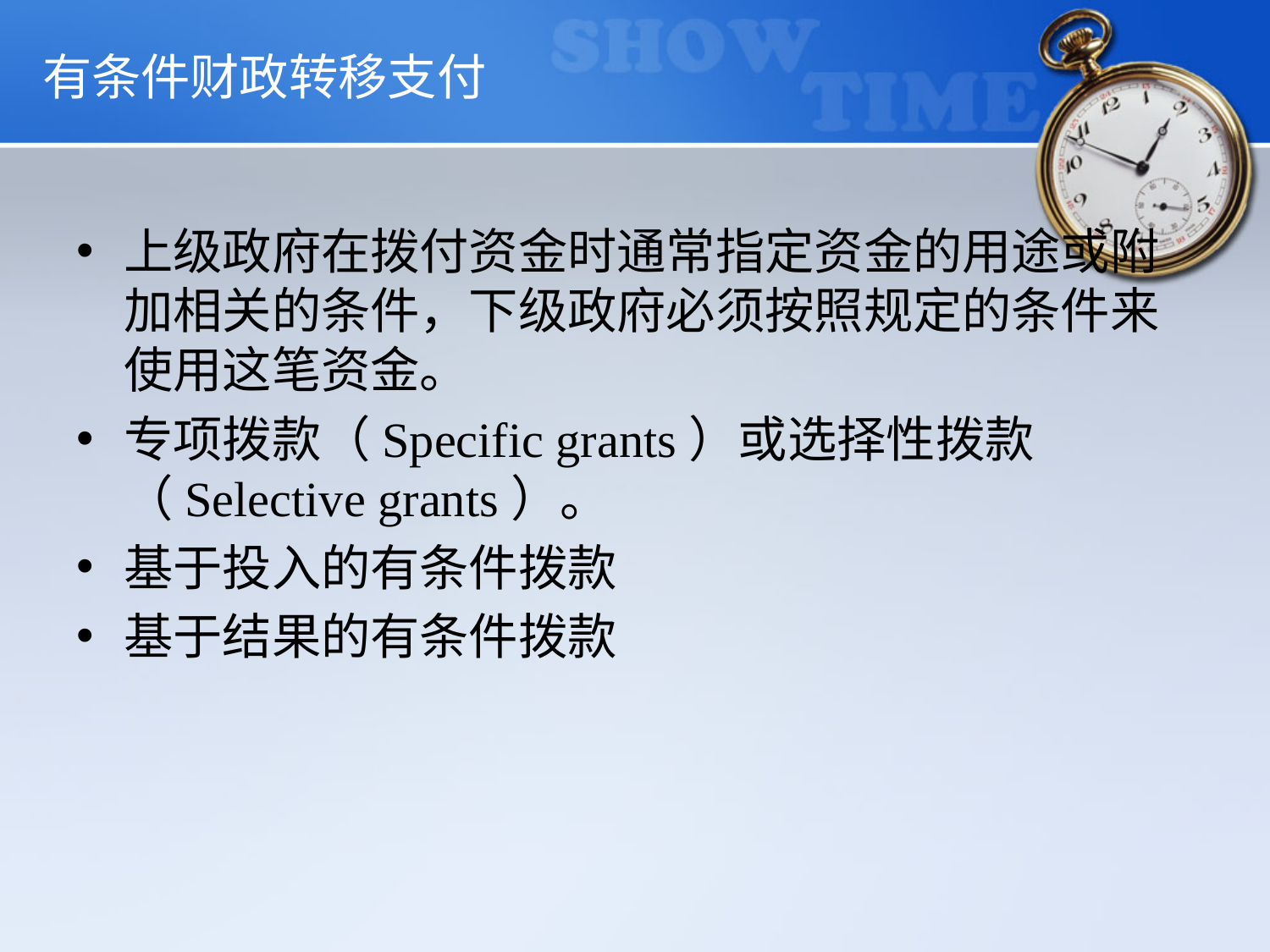

# 有条件财政转移支付
上级政府在拨付资金时通常指定资金的用途或附加相关的条件，下级政府必须按照规定的条件来使用这笔资金。
专项拨款（Specific grants）或选择性拨款（Selective grants）。
基于投入的有条件拨款
基于结果的有条件拨款